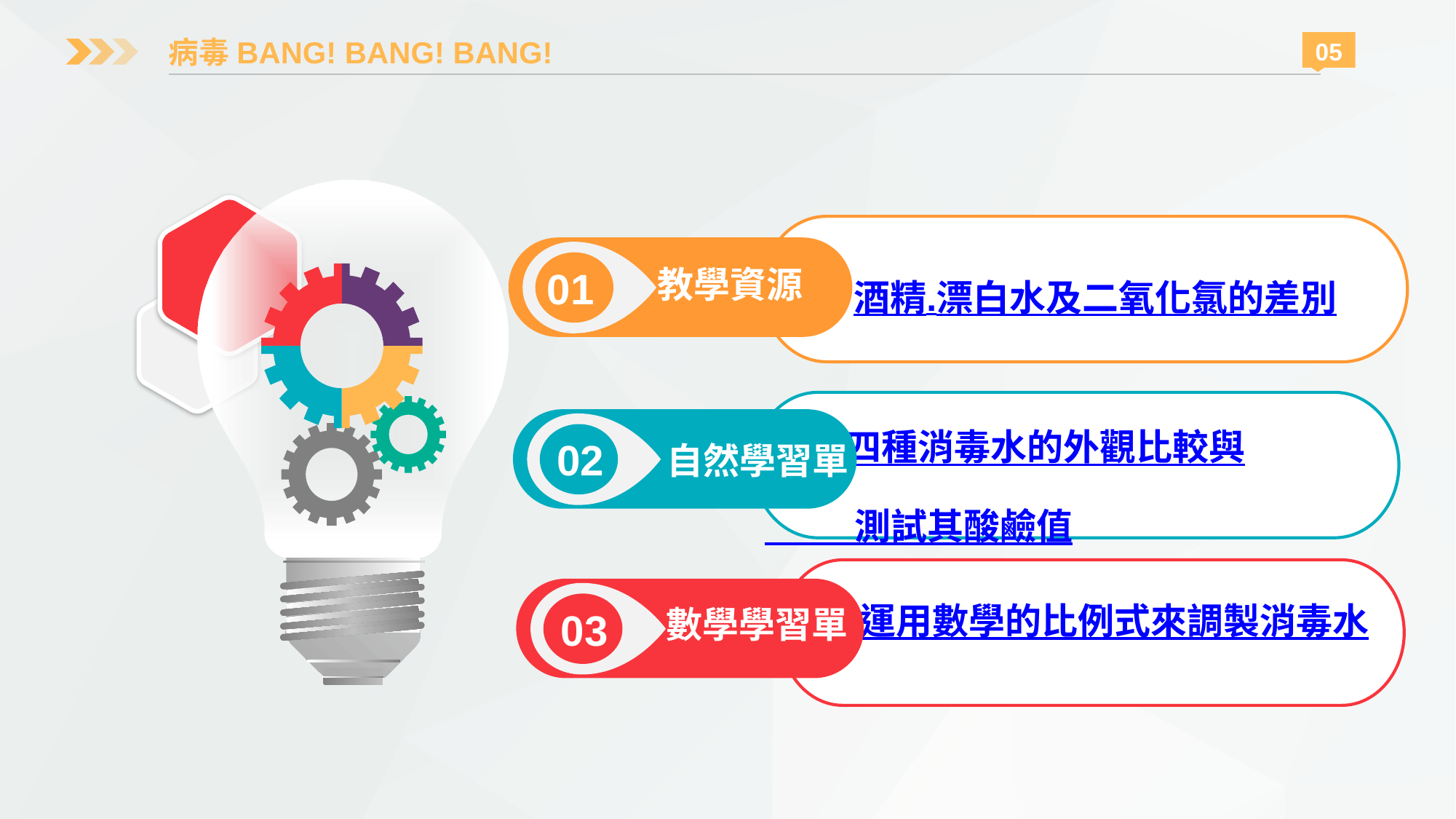

病毒BANG! BANG! BANG!

05

            酒精.漂白水及二氧化氯的差別

01
教學資源

            四種消毒水的外觀比較與
           測試其酸鹼值

02
自然學習單

          運用數學的比例式來調製消毒水

03
數學學習單